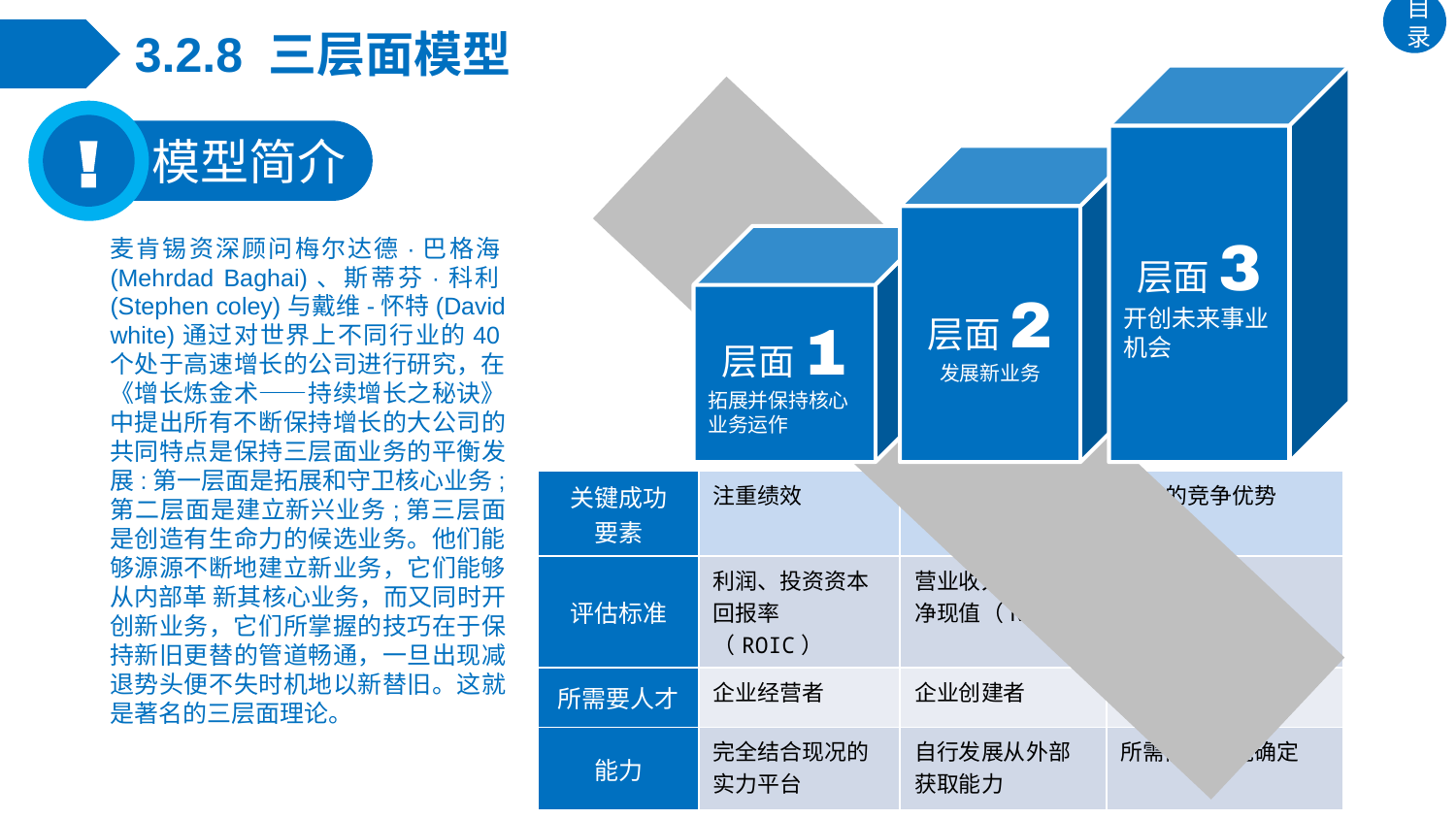

目录
# 3.2.8 三层面模型
层面3
开创未来事业机会

!
模型简介
层面2
发展新业务
麦肯锡资深顾问梅尔达德·巴格海(Mehrdad Baghai)、斯蒂芬·科利(Stephen coley)与戴维-怀特(David white)通过对世界上不同行业的40个处于高速增长的公司进行研究，在《增长炼金术——持续增长之秘诀》中提出所有不断保持增长的大公司的共同特点是保持三层面业务的平衡发展:第一层面是拓展和守卫核心业务;第二层面是建立新兴业务;第三层面是创造有生命力的候选业务。他们能够源源不断地建立新业务，它们能够从内部革 新其核心业务，而又同时开创新业务，它们所掌握的技巧在于保持新旧更替的管道畅通，一旦出现减退势头便不失时机地以新替旧。这就是著名的三层面理论。
层面1
拓展并保持核心业务运作

| 关键成功 要素 | 注重绩效 | 营造创业环境 | 独特的竞争优势 |
| --- | --- | --- | --- |
| 评估标准 | 利润、投资资本回报率（ROIC） | 营业收入 净现值（NPV） | 选择权价值 |
| 所需要人才 | 企业经营者 | 企业创建者 | 前瞻开拓者 |
| 能力 | 完全结合现况的实力平台 | 自行发展从外部获取能力 | 所需能力不能确定 |